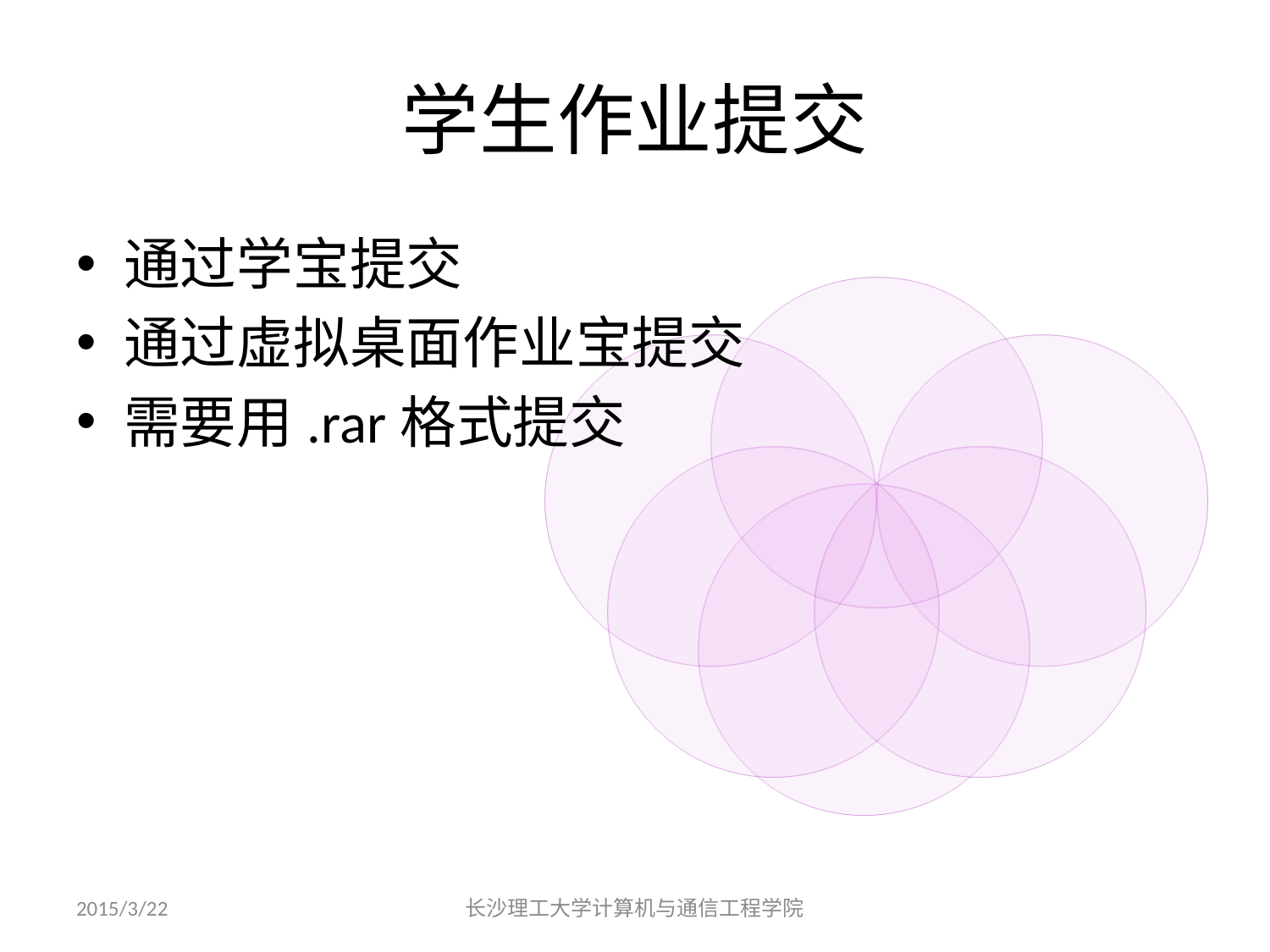

# 学生作业提交
通过学宝提交
通过虚拟桌面作业宝提交
需要用.rar格式提交
2015/3/22
长沙理工大学计算机与通信工程学院